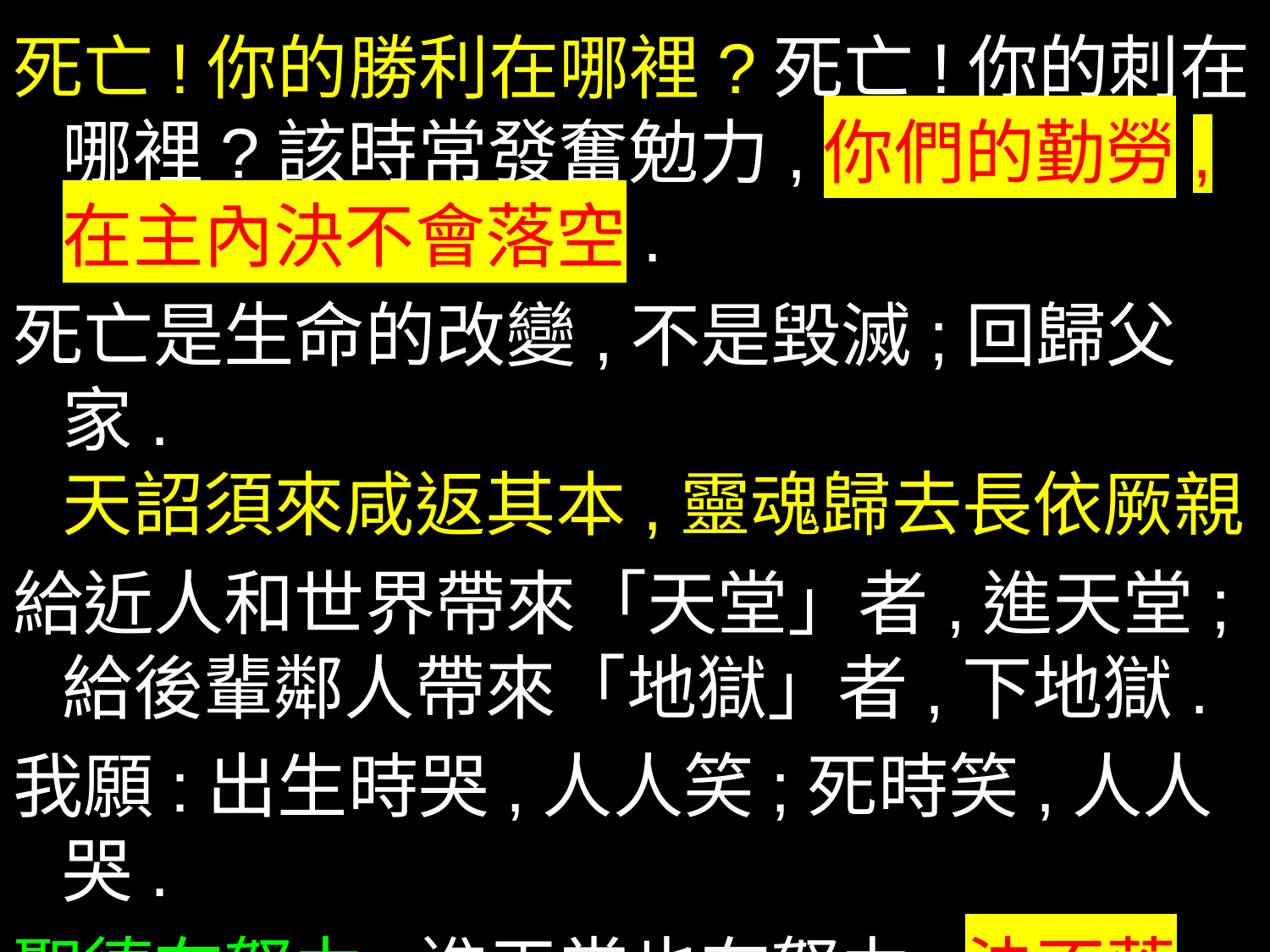

死亡!你的勝利在哪裡?死亡!你的刺在哪裡?該時常發奮勉力,你們的勤勞,在主內決不會落空.
死亡是生命的改變,不是毀滅;回歸父家.
天詔須來咸返其本,靈魂歸去長依厥親
給近人和世界帶來「天堂」者,進天堂;給後輩鄰人帶來「地獄」者,下地獄.
我願:出生時哭,人人笑;死時笑,人人哭.
聖德在努力,進天堂也在努力,決不落空.